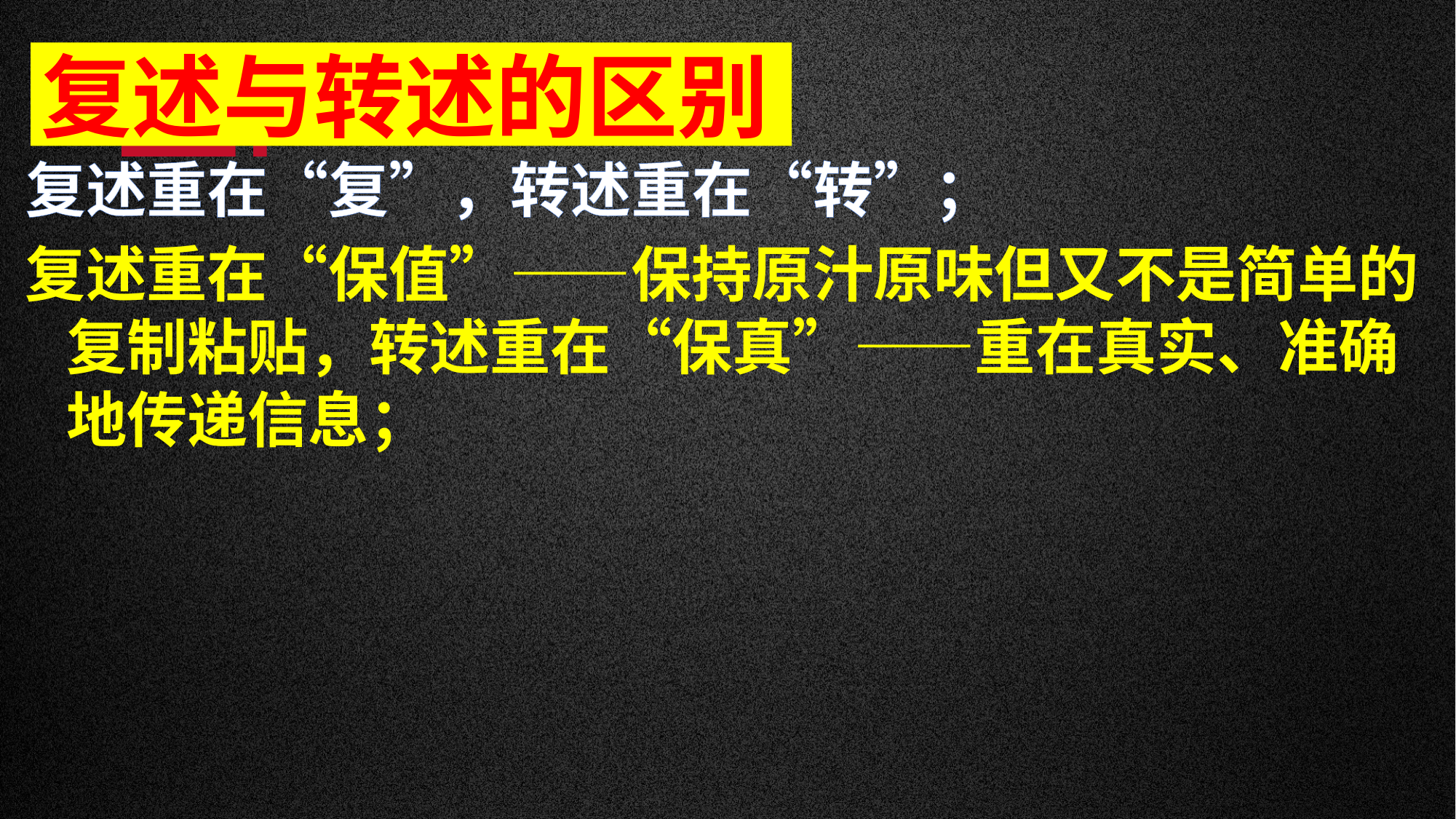

复述与转述的区别
复述重在“复”，转述重在“转”；
复述重在“保值”——保持原汁原味但又不是简单的复制粘贴，转述重在“保真”——重在真实、准确地传递信息；